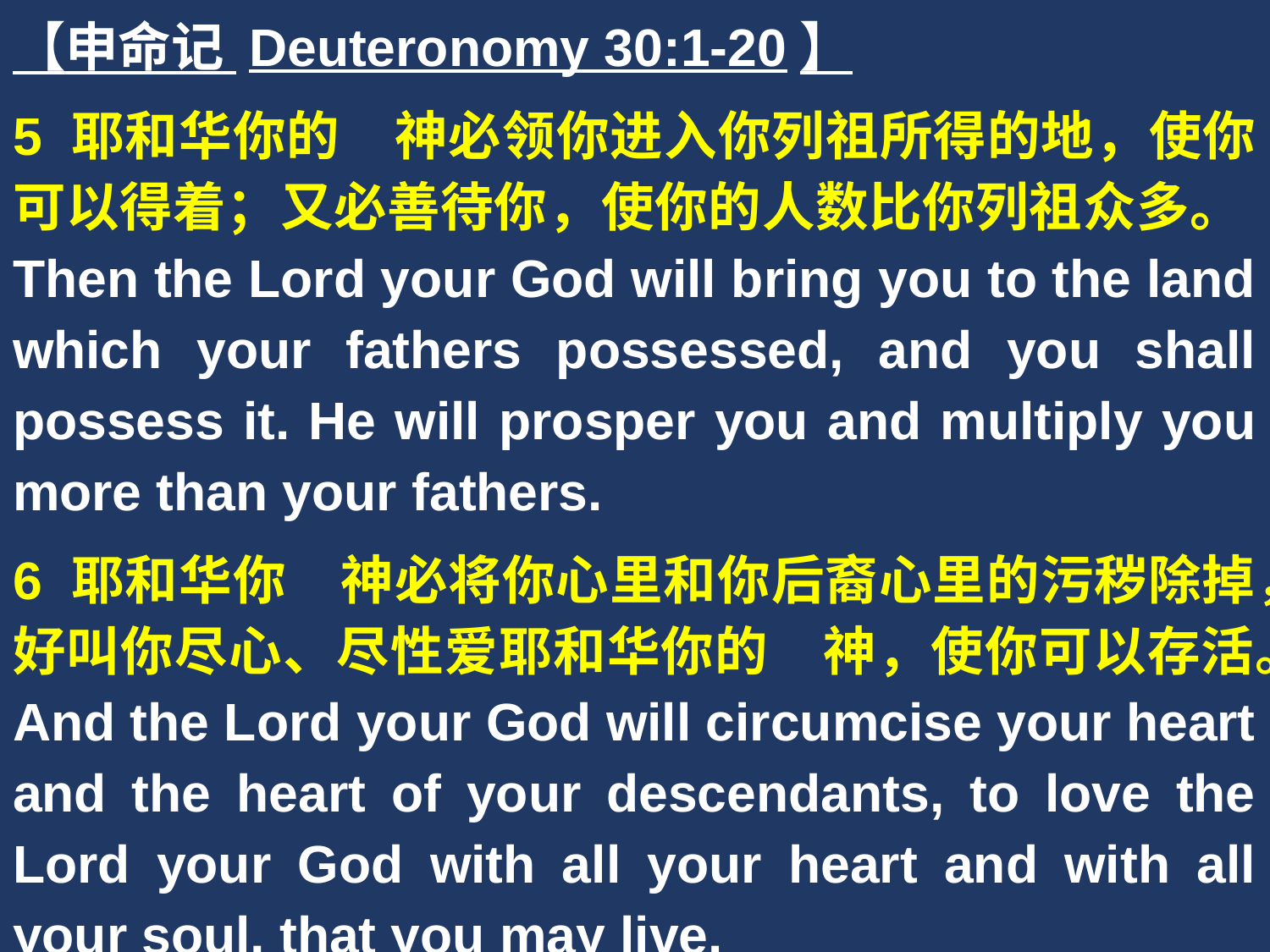

【申命记 Deuteronomy 30:1-20】
5 耶和华你的　神必领你进入你列祖所得的地，使你可以得着；又必善待你，使你的人数比你列祖众多。Then the Lord your God will bring you to the land which your fathers possessed, and you shall possess it. He will prosper you and multiply you more than your fathers.
6 耶和华你　神必将你心里和你后裔心里的污秽除掉，好叫你尽心、尽性爱耶和华你的　神，使你可以存活。And the Lord your God will circumcise your heart and the heart of your descendants, to love the Lord your God with all your heart and with all your soul, that you may live.